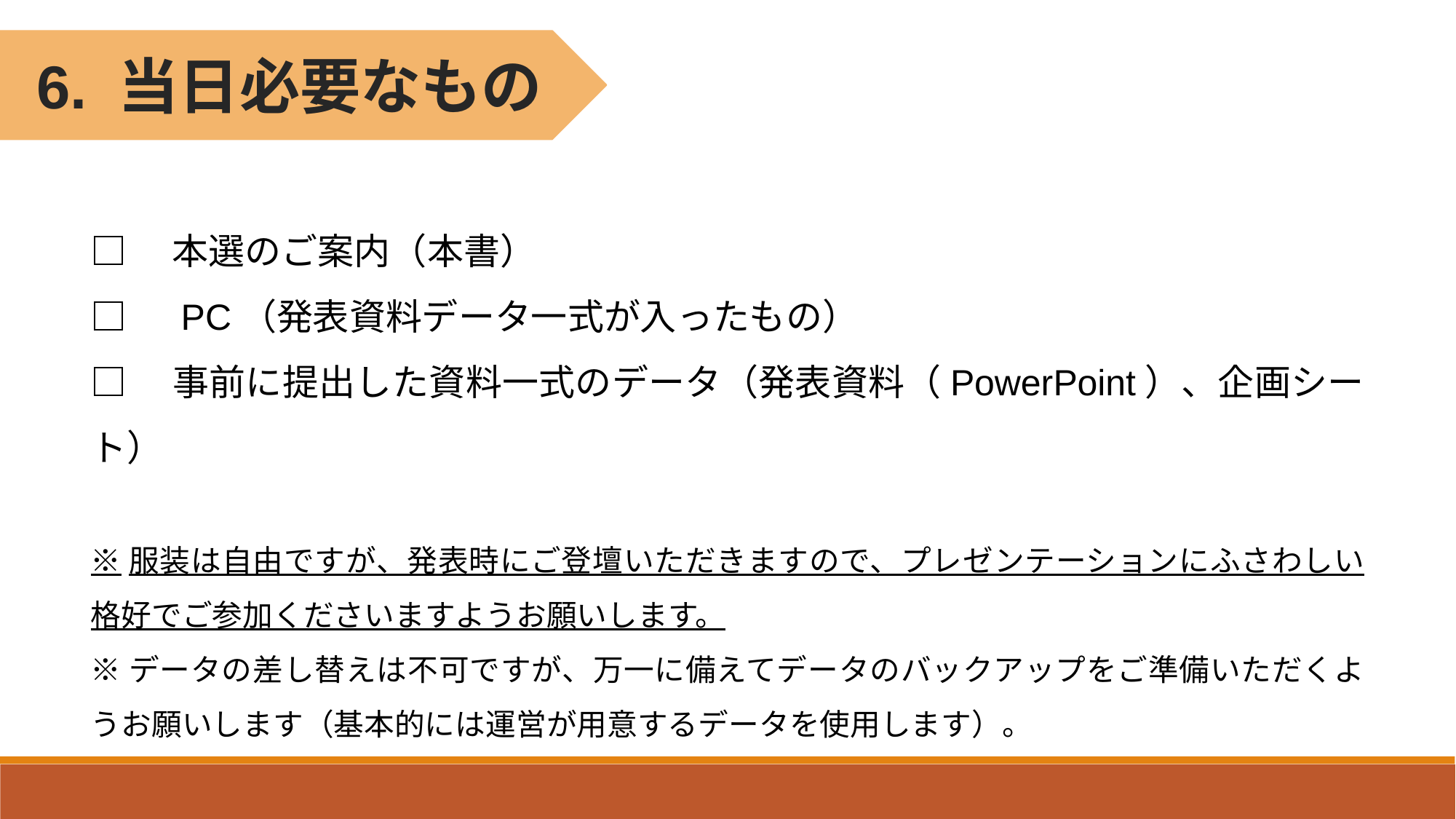

6. 当日必要なもの
□　本選のご案内（本書）
□　PC（発表資料データ一式が入ったもの）
□　事前に提出した資料一式のデータ（発表資料（PowerPoint）、企画シート）

※服装は自由ですが、発表時にご登壇いただきますので、プレゼンテーションにふさわしい格好でご参加くださいますようお願いします。
※データの差し替えは不可ですが、万一に備えてデータのバックアップをご準備いただくようお願いします（基本的には運営が用意するデータを使用します）。